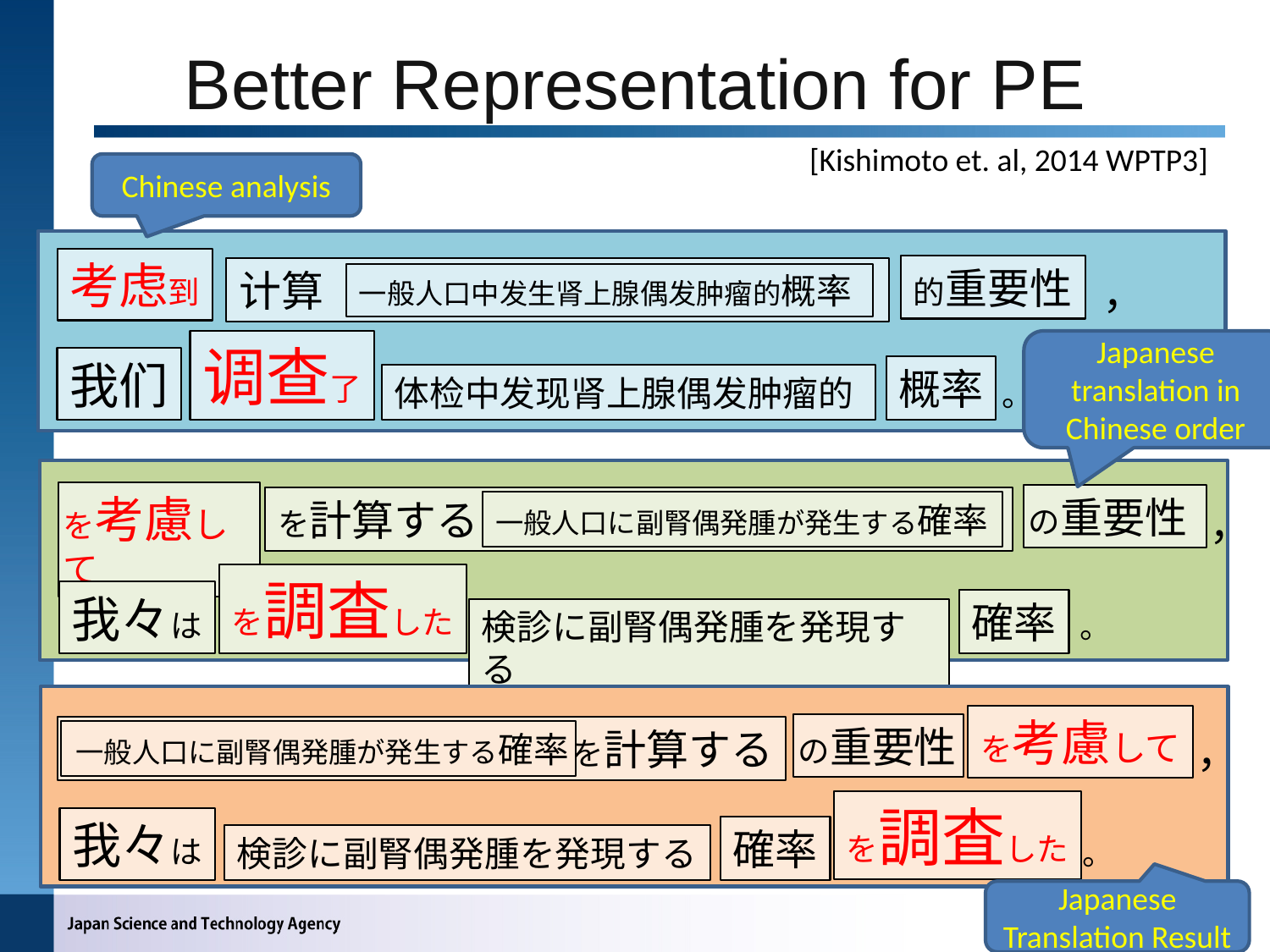

# Better Representation for PE
[Kishimoto et. al, 2014 WPTP3]
Chinese analysis

考虑到
的重要性
计算
，
一般人口中发生肾上腺偶发肿瘤的概率
调查了
Japanese translation in Chinese order
我们
概率
体检中发现肾上腺偶发肿瘤的
。

を考慮して
の重要性
を計算する
一般人口に副腎偶発腫が発生する確率
，
を調査した
我々は
確率
検診に副腎偶発腫を発現する
。

を考慮して
の重要性
を計算する
，
一般人口に副腎偶発腫が発生する確率
を調査した
我々は
確率
検診に副腎偶発腫を発現する
。
Japanese Translation Result